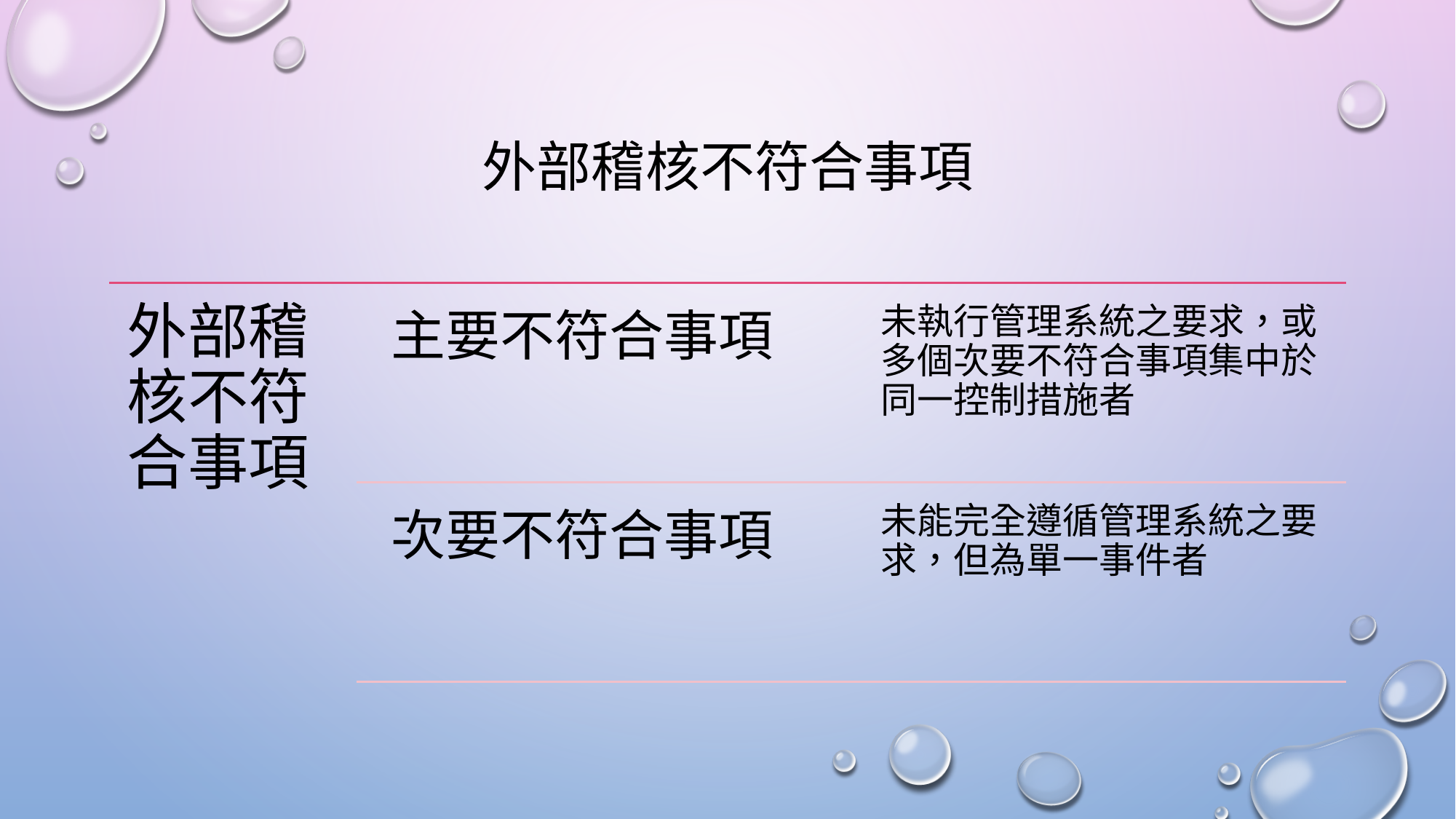

# 外部稽核不符合事項

外部稽核不符合事項

主要不符合事項

未執行管理系統之要求，或多個次要不符合事項集中於同一控制措施者

次要不符合事項

未能完全遵循管理系統之要求，但為單一事件者